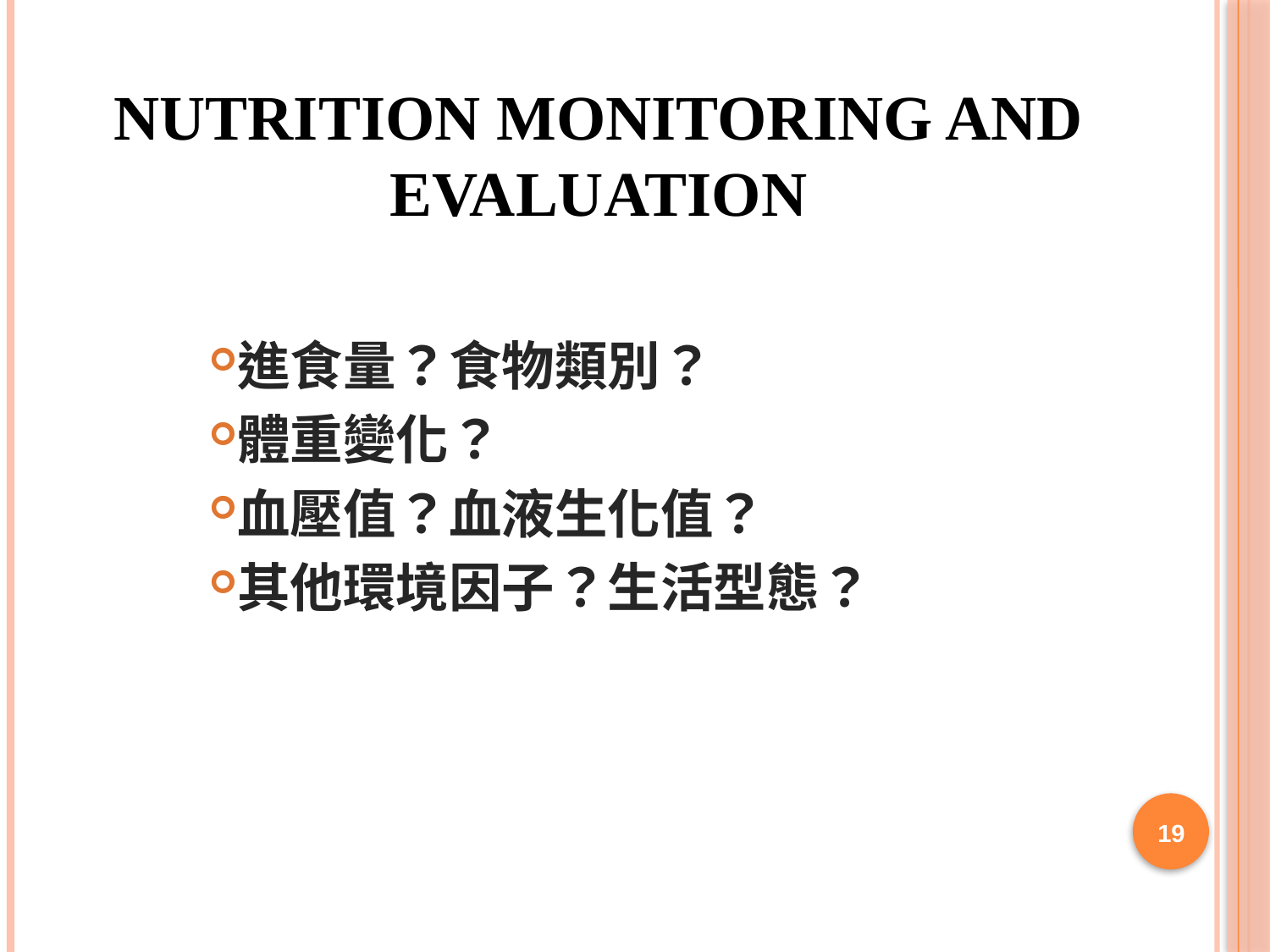

# Nutrition Monitoring and Evaluation
進食量？食物類別？
體重變化？
血壓值？血液生化值？
其他環境因子？生活型態？

19